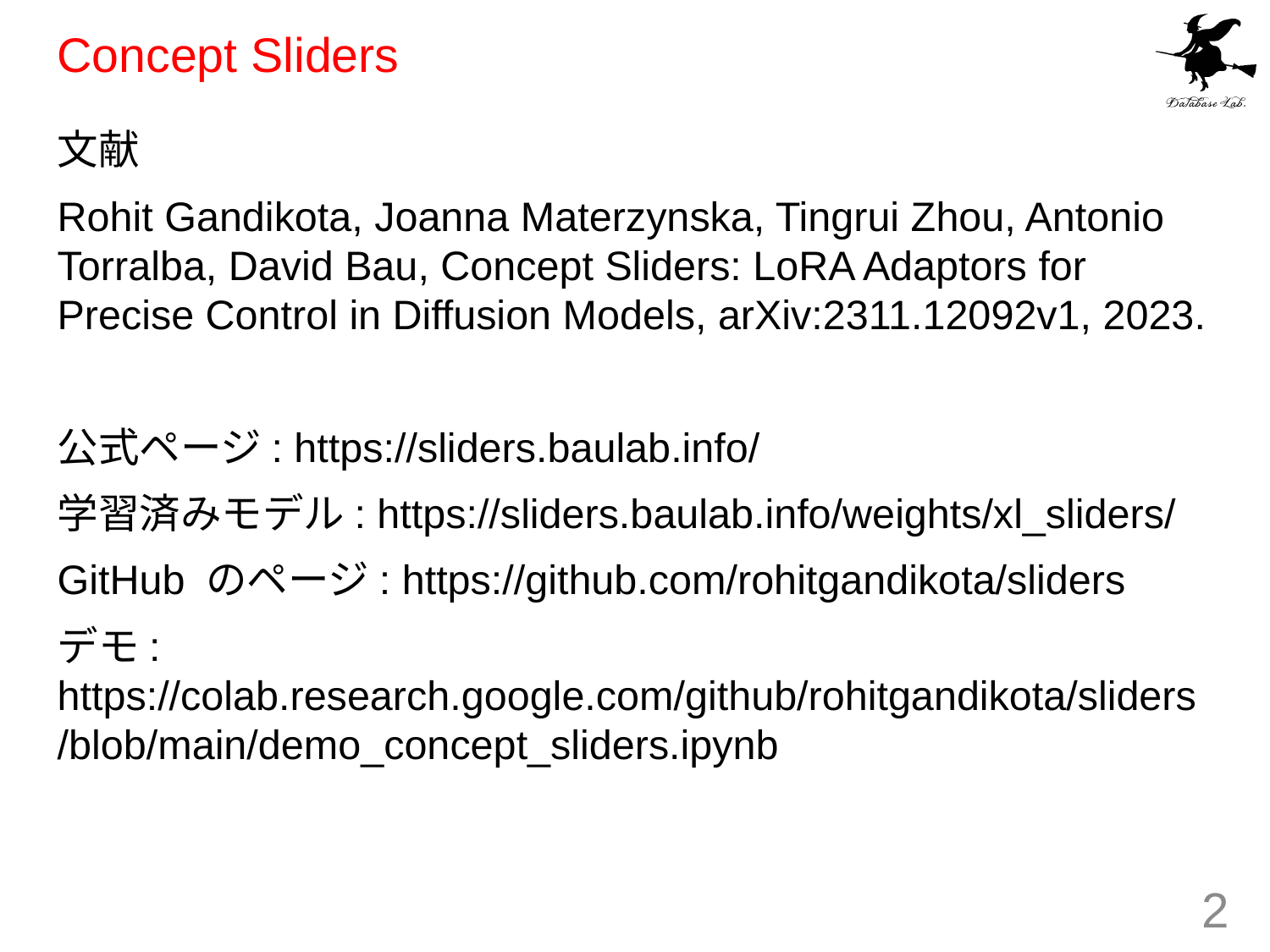

# Concept Sliders
文献
Rohit Gandikota, Joanna Materzynska, Tingrui Zhou, Antonio Torralba, David Bau, Concept Sliders: LoRA Adaptors for Precise Control in Diffusion Models, arXiv:2311.12092v1, 2023.

公式ページ: https://sliders.baulab.info/
学習済みモデル: https://sliders.baulab.info/weights/xl_sliders/
GitHub のページ: https://github.com/rohitgandikota/sliders
デモ: https://colab.research.google.com/github/rohitgandikota/sliders/blob/main/demo_concept_sliders.ipynb

2